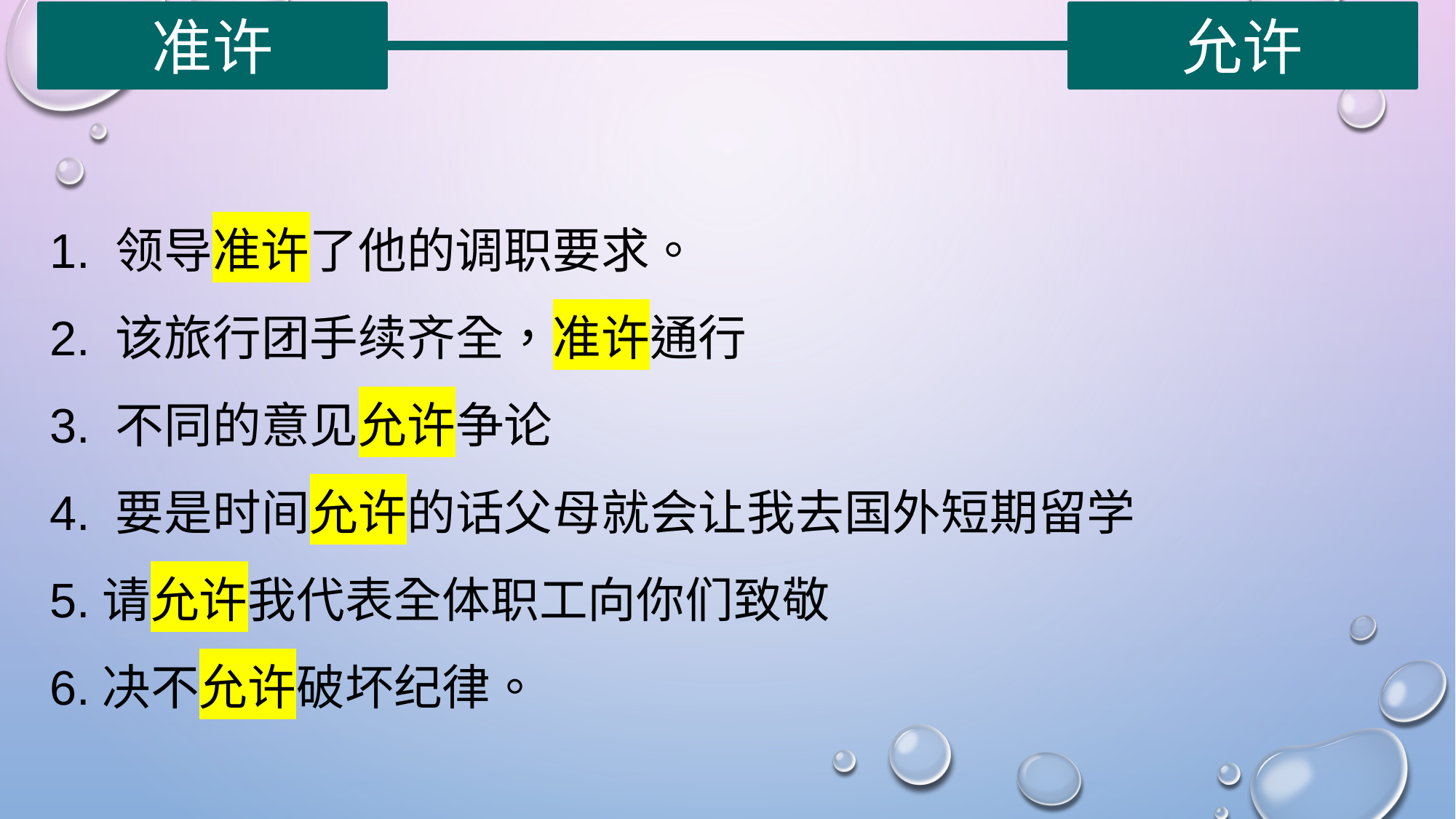

准许
允许
|  |
| --- |
1. 领导准许了他的调职要求。
2. 该旅行团手续齐全，准许通行
3. 不同的意见允许争论
4. 要是时间允许的话父母就会让我去国外短期留学
5.请允许我代表全体职工向你们致敬
6.决不允许破坏纪律。